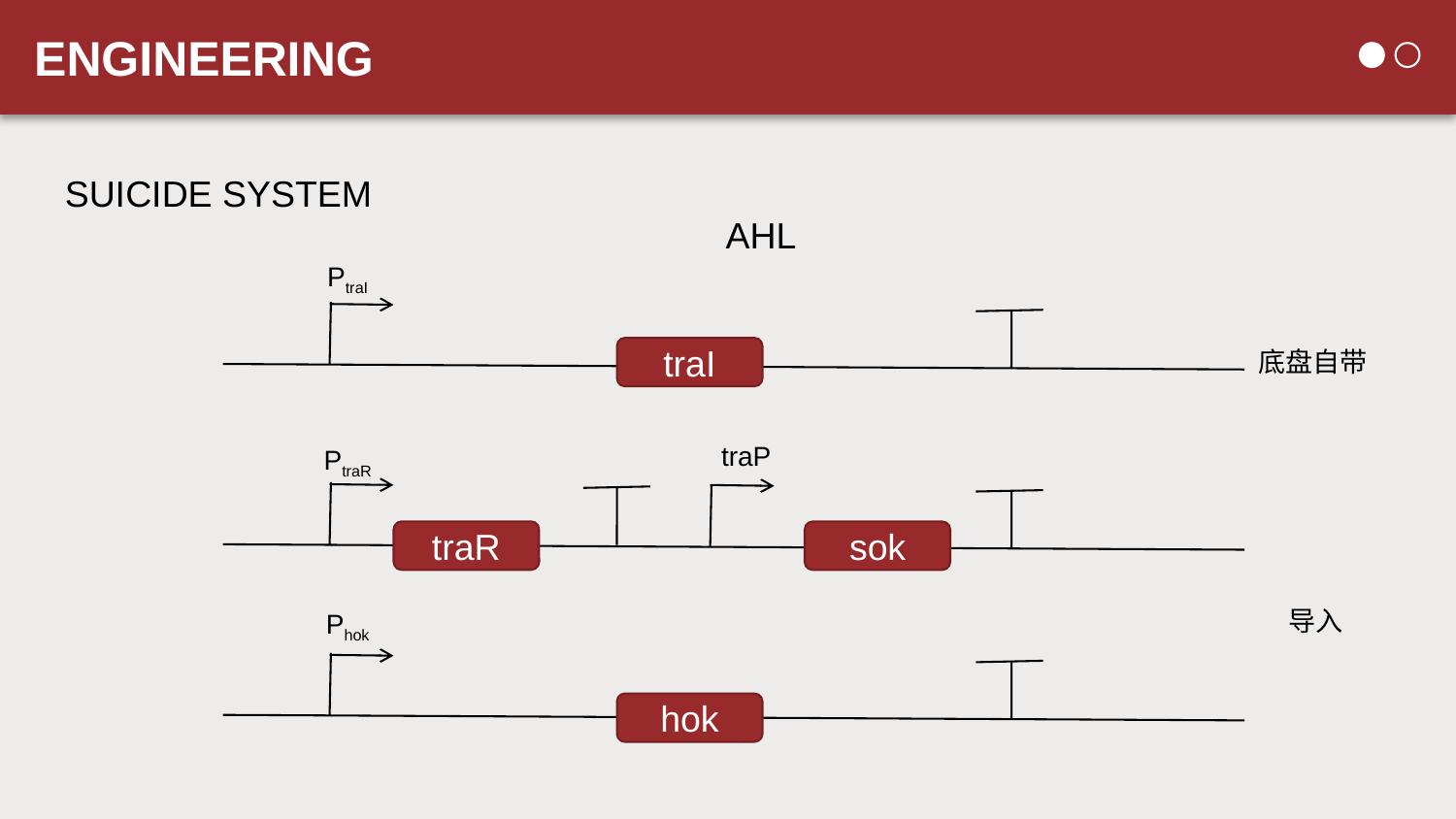

ENGINEERING

SUICIDE SYSTEM
AHL
PtraI
traI
底盘自带
traP
traR
sok
PtraR

导入
Phok
hok